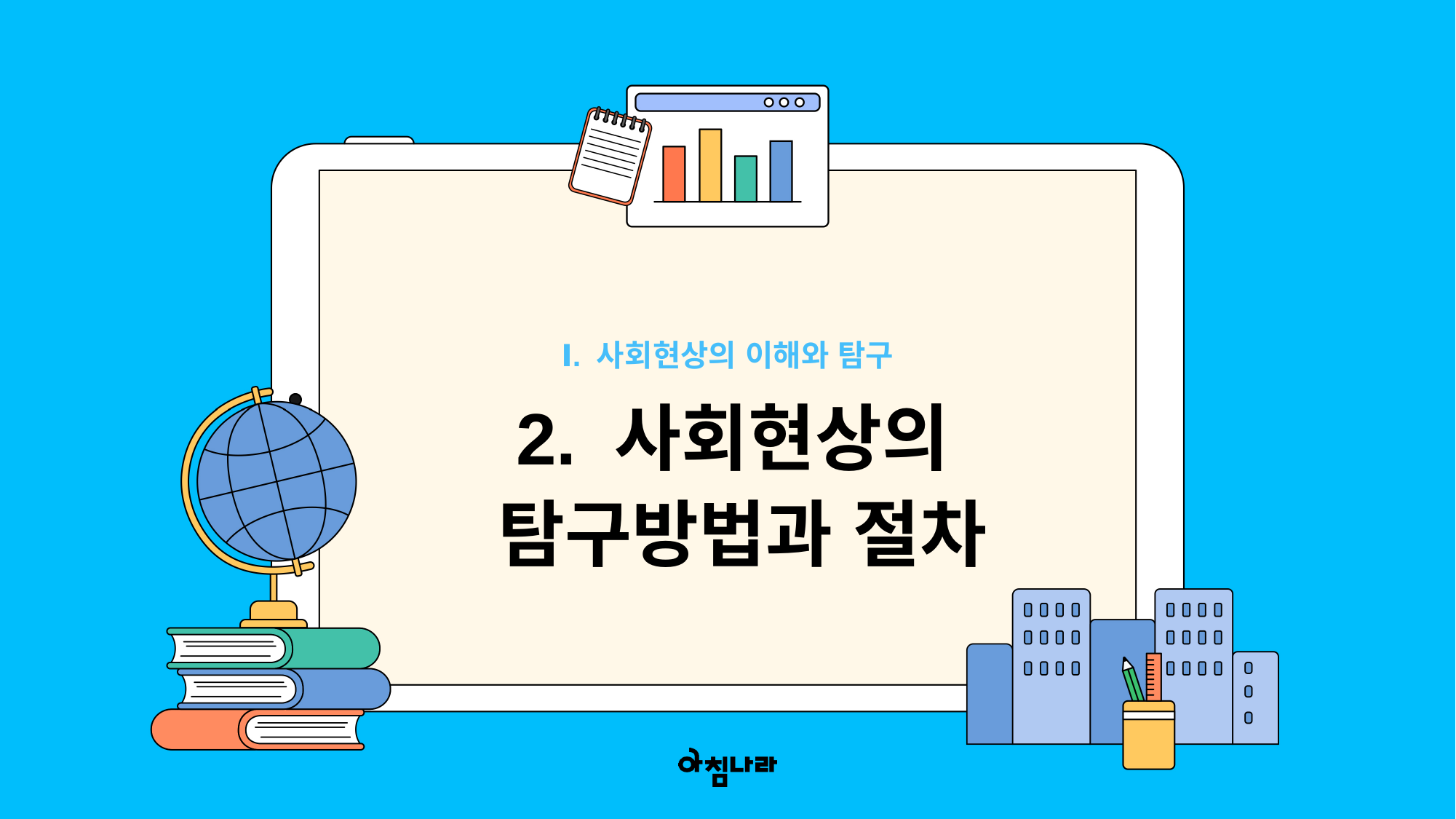

Ⅰ. 사회현상의 이해와 탐구
2. 사회현상의
탐구방법과 절차